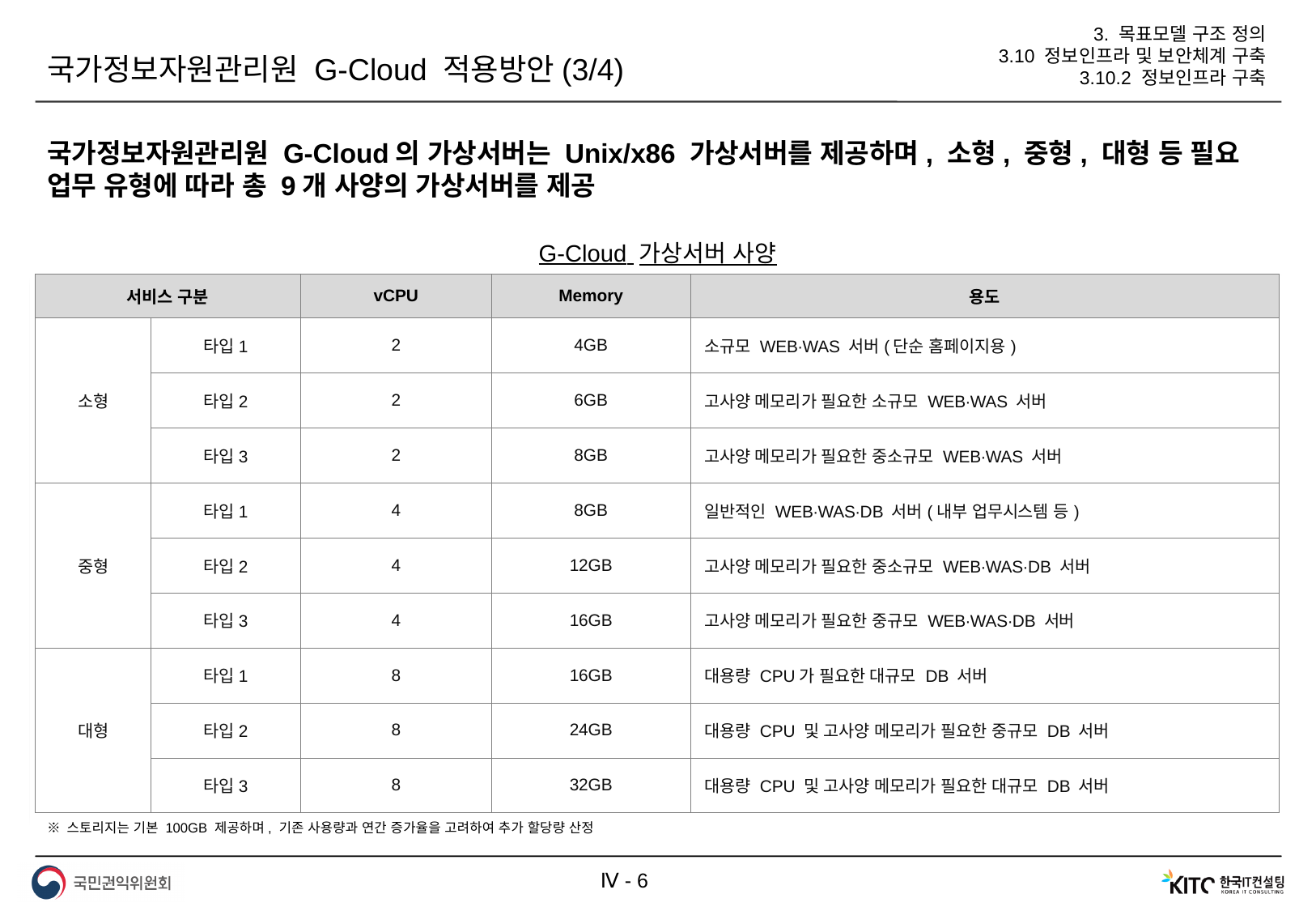

3. 목표모델 구조 정의
3.10 정보인프라 및 보안체계 구축
3.10.2 정보인프라 구축
국가정보자원관리원 G-Cloud 적용방안(3/4)
국가정보자원관리원 G-Cloud의 가상서버는 Unix/x86 가상서버를 제공하며, 소형, 중형, 대형 등 필요 업무 유형에 따라 총 9개 사양의 가상서버를 제공
G-Cloud 가상서버 사양
| 서비스 구분 |  | vCPU | Memory | 용도 |
| --- | --- | --- | --- | --- |
| 소형 | 타입1 | 2 | 4GB | 소규모 WEB∙WAS 서버(단순 홈페이지용) |
|  | 타입2 | 2 | 6GB | 고사양 메모리가 필요한 소규모 WEB∙WAS 서버 |
|  | 타입3 | 2 | 8GB | 고사양 메모리가 필요한 중소규모 WEB∙WAS 서버 |
| 중형 | 타입1 | 4 | 8GB | 일반적인 WEB∙WAS∙DB 서버(내부 업무시스템 등) |
|  | 타입2 | 4 | 12GB | 고사양 메모리가 필요한 중소규모 WEB∙WAS∙DB 서버 |
|  | 타입3 | 4 | 16GB | 고사양 메모리가 필요한 중규모 WEB∙WAS∙DB 서버 |
| 대형 | 타입1 | 8 | 16GB | 대용량 CPU가 필요한 대규모 DB 서버 |
|  | 타입2 | 8 | 24GB | 대용량 CPU 및 고사양 메모리가 필요한 중규모 DB 서버 |
|  | 타입3 | 8 | 32GB | 대용량 CPU 및 고사양 메모리가 필요한 대규모 DB 서버 |
※ 스토리지는 기본 100GB 제공하며, 기존 사용량과 연간 증가율을 고려하여 추가 할당량 산정